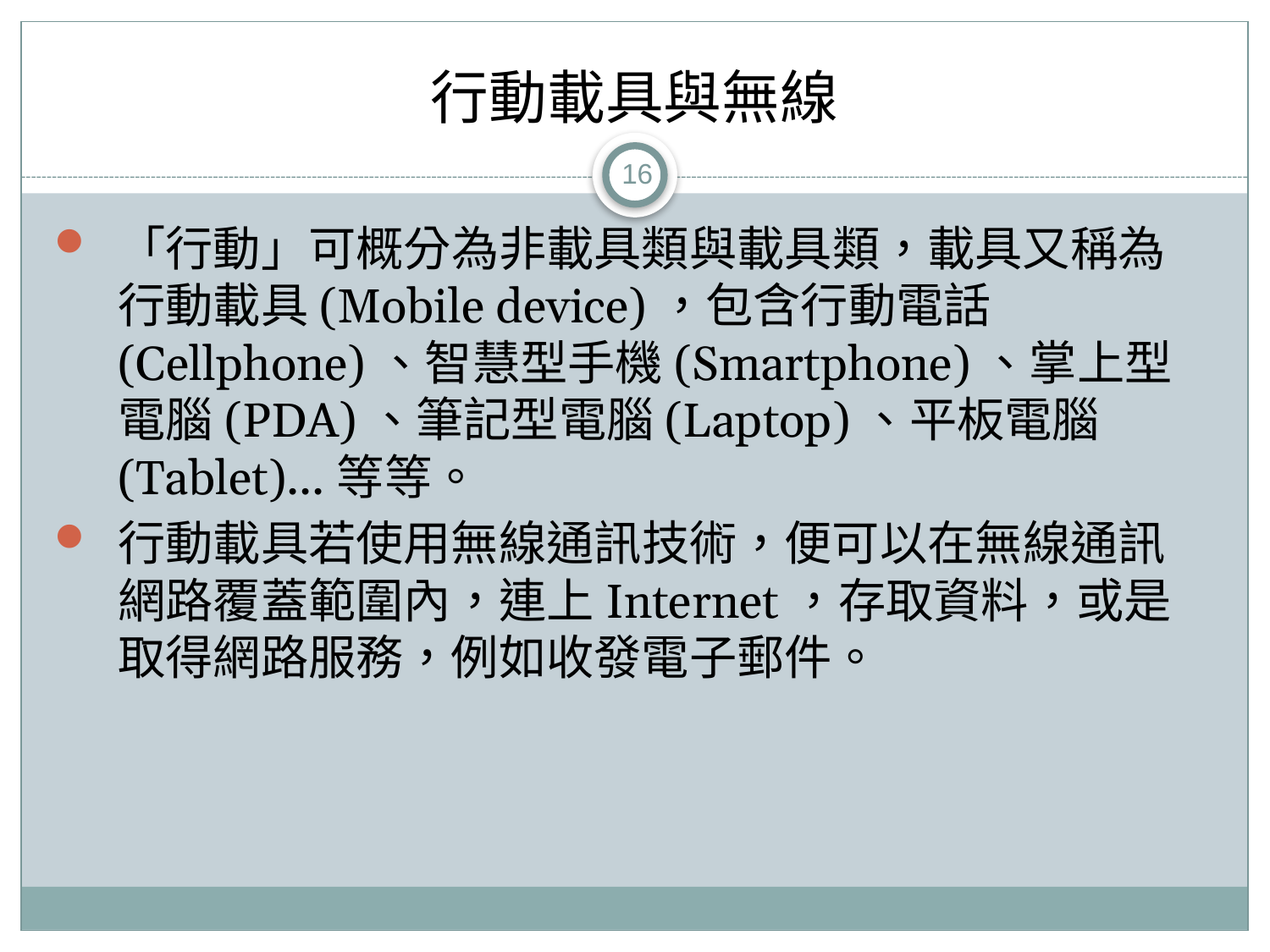

# 行動載具與無線
16
「行動」可概分為非載具類與載具類，載具又稱為行動載具(Mobile device)，包含行動電話(Cellphone)、智慧型手機(Smartphone)、掌上型電腦(PDA)、筆記型電腦(Laptop)、平板電腦(Tablet)...等等。
行動載具若使用無線通訊技術，便可以在無線通訊網路覆蓋範圍內，連上Internet，存取資料，或是取得網路服務，例如收發電子郵件。